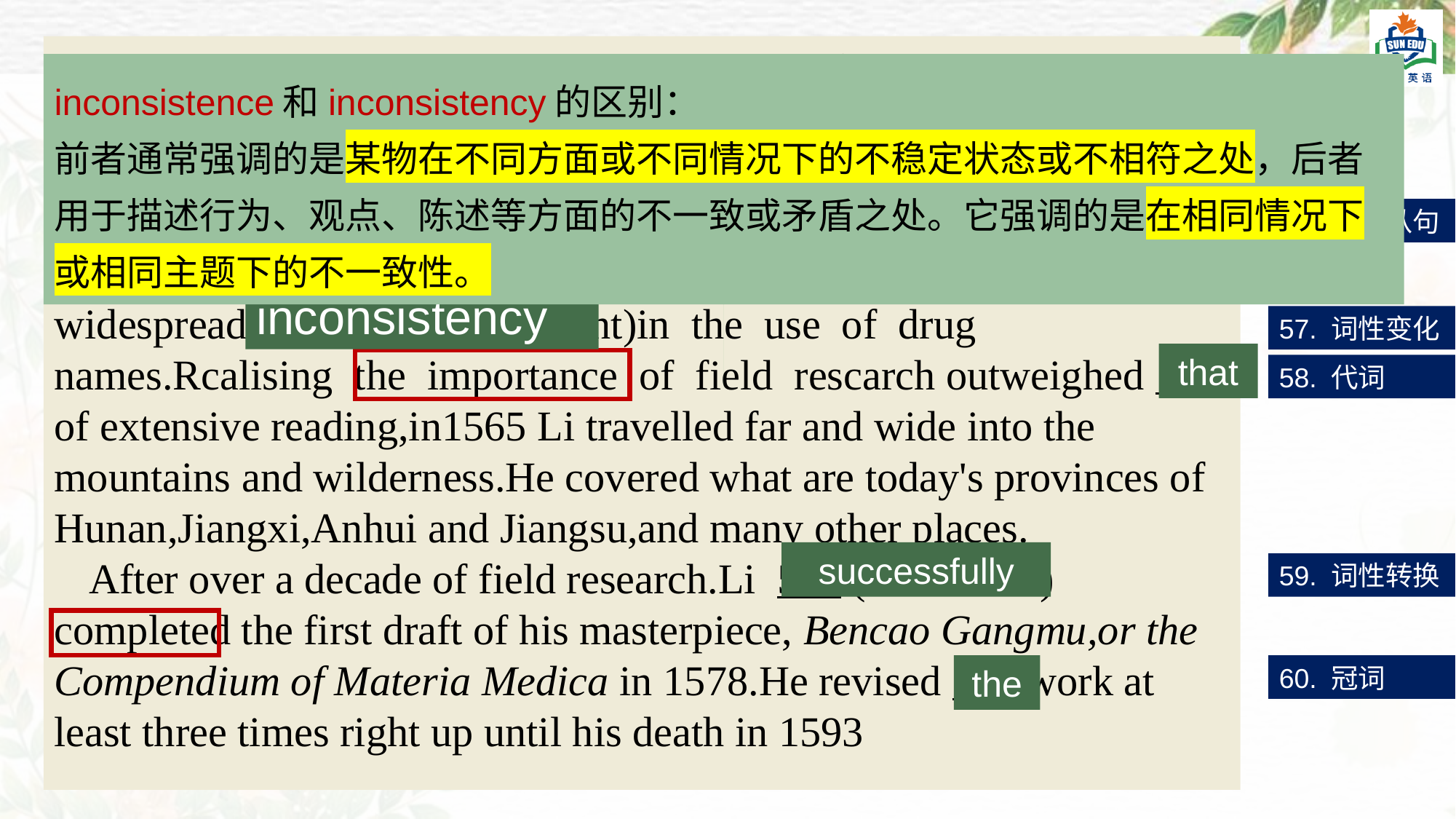

To write his own medical text,Li Shizhen referenced over 800 medical texts,countless books on history and  geography,and works of literature.He even studied the complete works of many ancient poets,from      56    he selected a surprising number of verses about medicine.However,the greatest issue he encountered was the widespread      57     (inconsistent)in  the  use  of  drug  names.Rcalising  the  importance  of  field  rescarch outweighed  58   of extensive reading,in1565 Li travelled far and wide into the mountains and wilderness.He covered what are today's provinces of Hunan,Jiangxi,Anhui and Jiangsu,and many other places.
After over a decade of field research.Li  59   (successful) completed the first draft of his masterpiece, Bencao Gangmu,or the Compendium of Materia Medica in 1578.He revised  60  work at least three times right up until his death in 1593
inconsistence和inconsistency的区别：
前者通常强调的是某物在不同方面或不同情况下的不稳定状态或不相符之处，后者用于描述行为、观点、陈述等方面的不一致或矛盾之处。它强调的是在相同情况下或相同主题下的不一致性。

which
56. 定语从句
inconsistency
57. 词性变化
that

58. 代词
successfully
59. 词性转换

the
60. 冠词